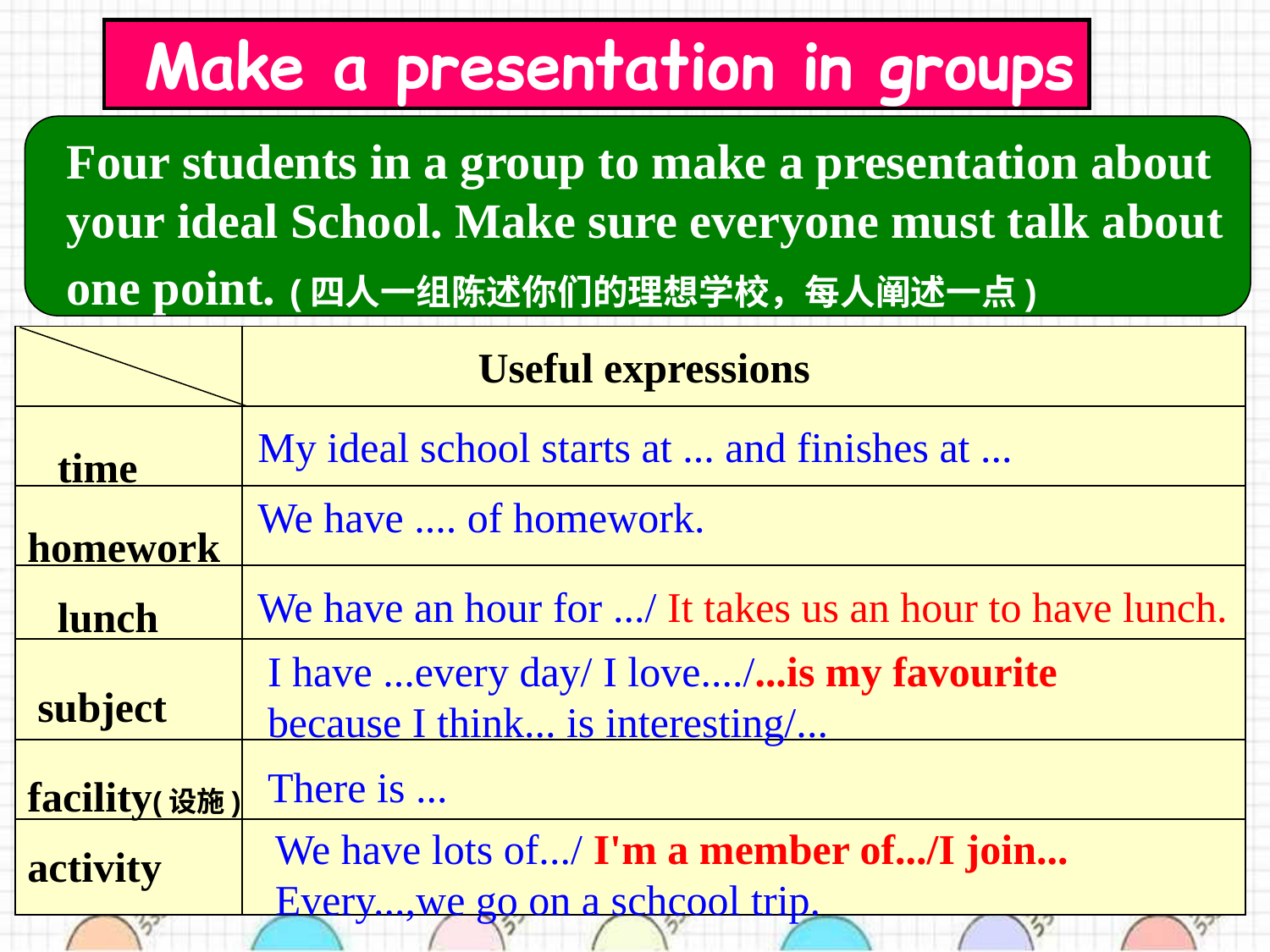

Make a presentation in groups

Four students in a group to make a presentation about your ideal School. Make sure everyone must talk about one point. (四人一组陈述你们的理想学校，每人阐述一点)
Useful expressions
|  |  |
| --- | --- |
|  |  |
|  |  |
|  |  |
|  |  |
|  |  |
|  |  |

My ideal school starts at ... and finishes at ...
time
We have .... of homework.
homework
We have an hour for .../ It takes us an hour to have lunch.
lunch
I have ...every day/ I love..../...is my favourite because I think... is interesting/...
subject
There is ...
facility(设施)
activity
We have lots of.../ I'm a member of.../I join...
Every...,we go on a schcool trip.